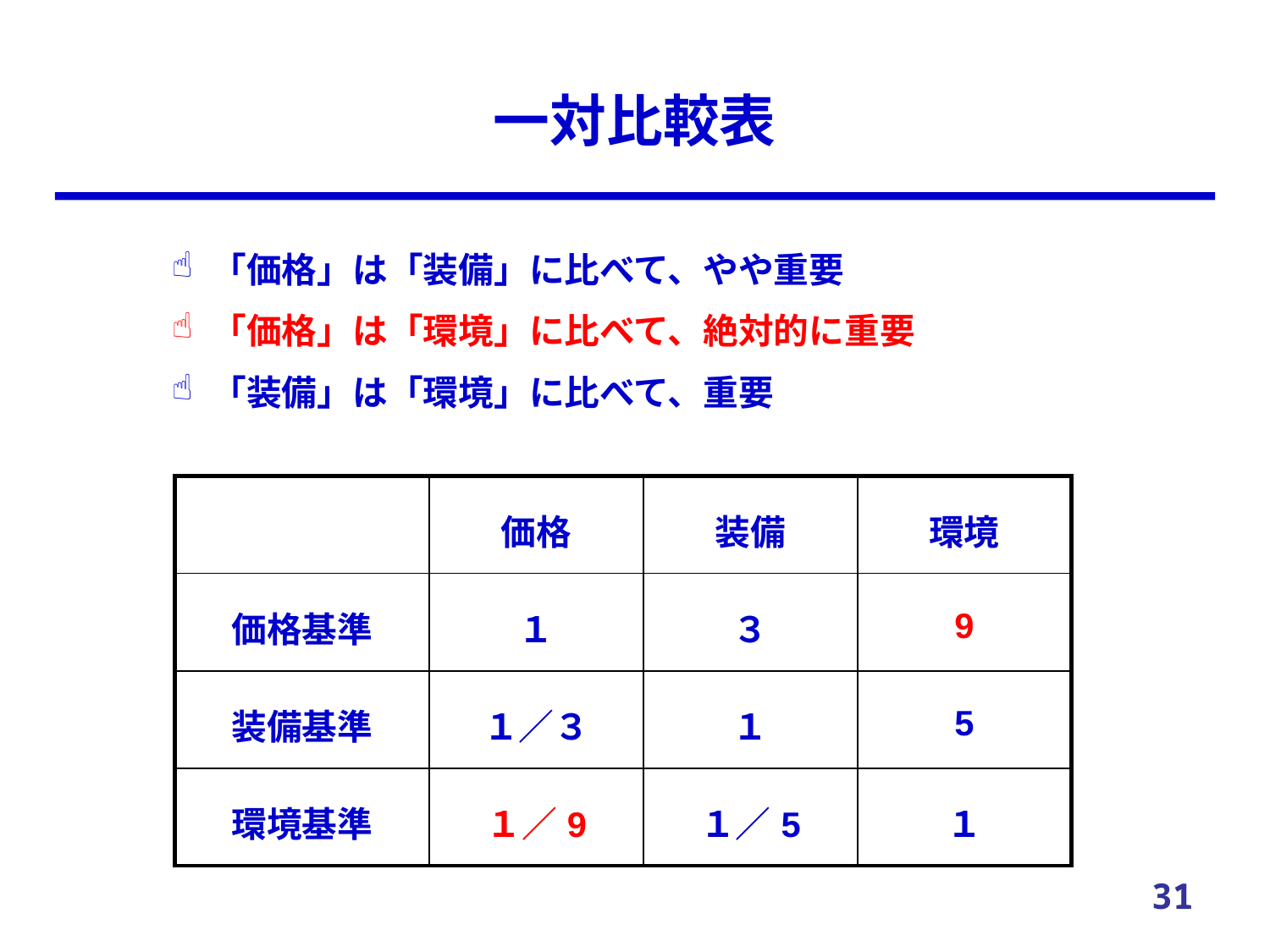

# 一対比較表
「価格」は「装備」に比べて、やや重要
「価格」は「環境」に比べて、絶対的に重要
「装備」は「環境」に比べて、重要
|  | 価格 | 装備 | 環境 |
| --- | --- | --- | --- |
| 価格基準 | １ | ３ | 9 |
| 装備基準 | １／３ | １ | 5 |
| 環境基準 | １／9 | １／5 | １ |
31